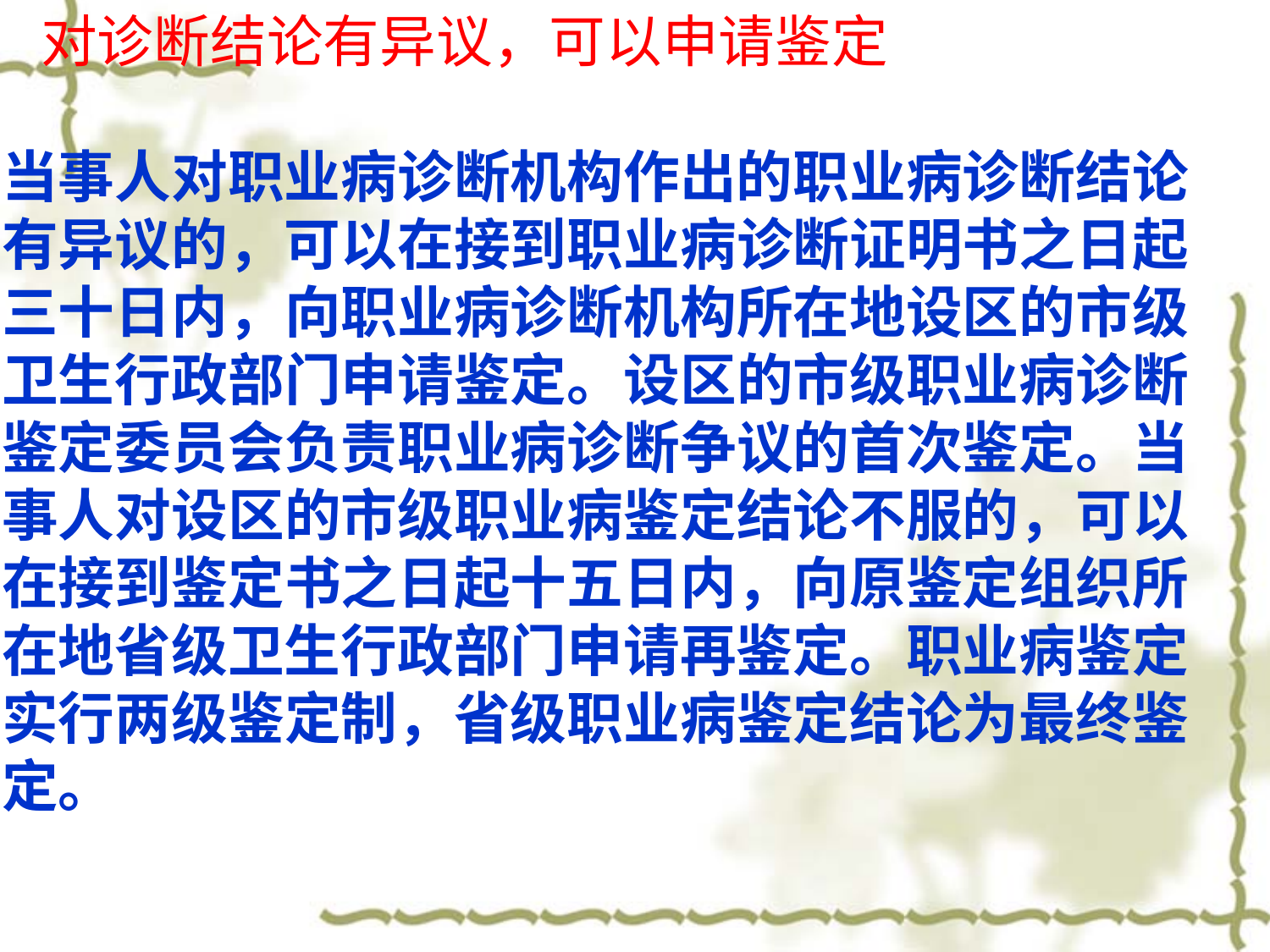

对诊断结论有异议，可以申请鉴定

当事人对职业病诊断机构作出的职业病诊断结论有异议的，可以在接到职业病诊断证明书之日起三十日内，向职业病诊断机构所在地设区的市级卫生行政部门申请鉴定。设区的市级职业病诊断鉴定委员会负责职业病诊断争议的首次鉴定。当事人对设区的市级职业病鉴定结论不服的，可以在接到鉴定书之日起十五日内，向原鉴定组织所在地省级卫生行政部门申请再鉴定。职业病鉴定实行两级鉴定制，省级职业病鉴定结论为最终鉴定。